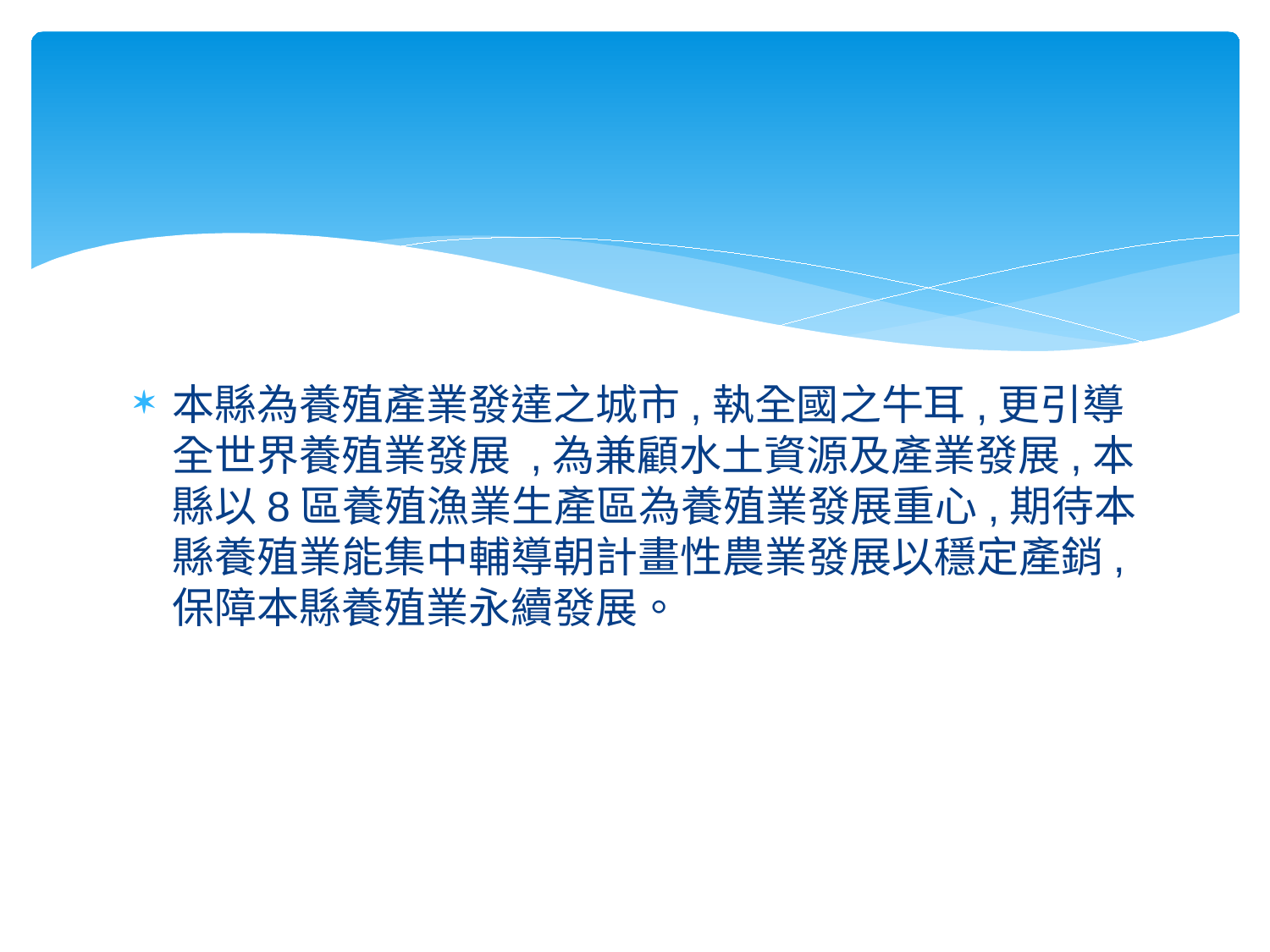

#
本縣為養殖產業發達之城市,執全國之牛耳,更引導全世界養殖業發展 ,為兼顧水土資源及產業發展,本縣以8區養殖漁業生產區為養殖業發展重心,期待本縣養殖業能集中輔導朝計畫性農業發展以穩定產銷,保障本縣養殖業永續發展。